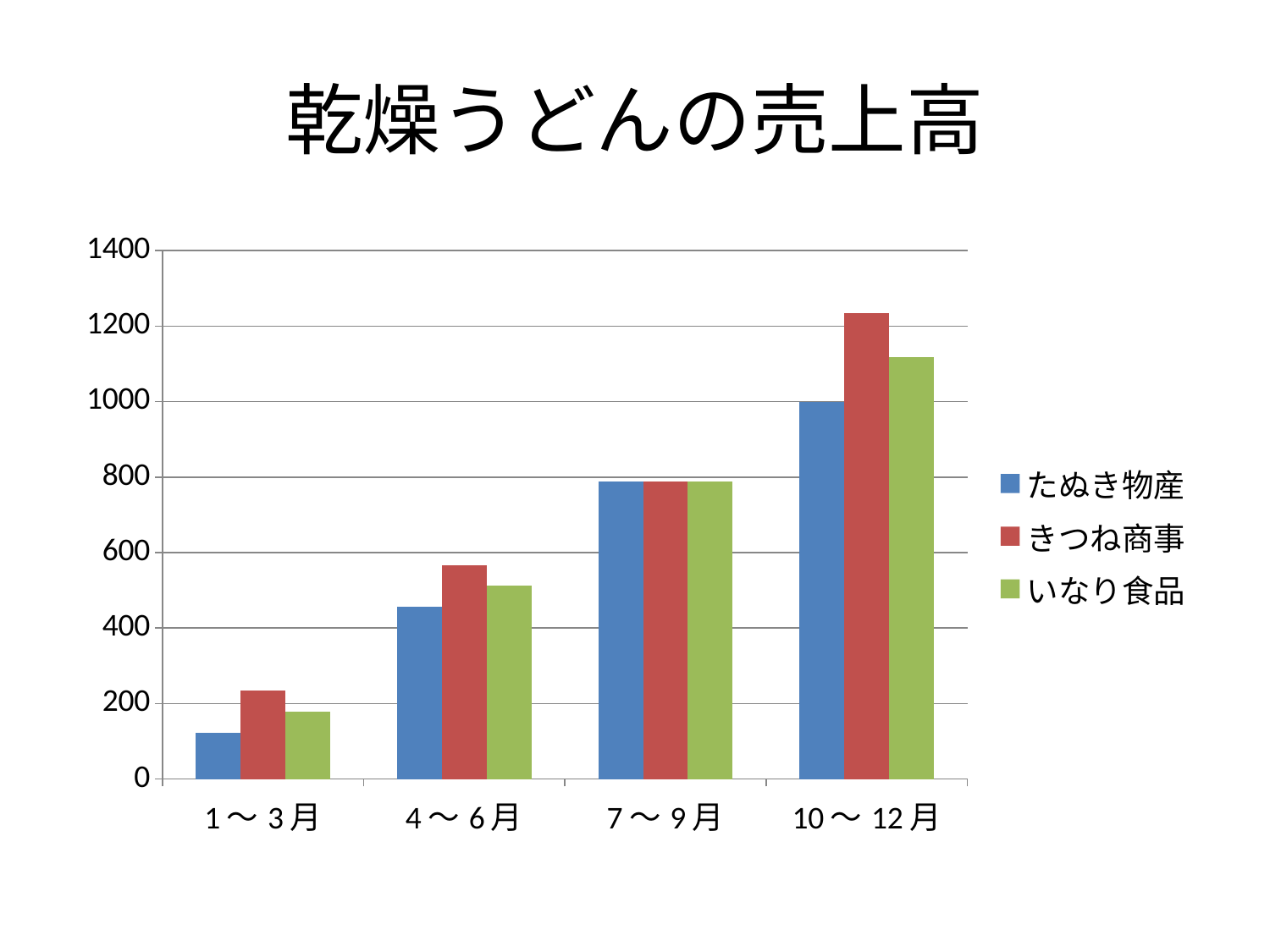

# 乾燥うどんの売上高

### Chart

| Category | たぬき物産 | きつね商事 | いなり食品 |
|---|---|---|---|
| 1～3月 | 123.0 | 234.0 | 178.5 |
| 4～6月 | 456.0 | 567.0 | 511.5 |
| 7～9月 | 789.0 | 789.0 | 789.0 |
| 10～12月 | 1000.0 | 1234.0 | 1117.0 |